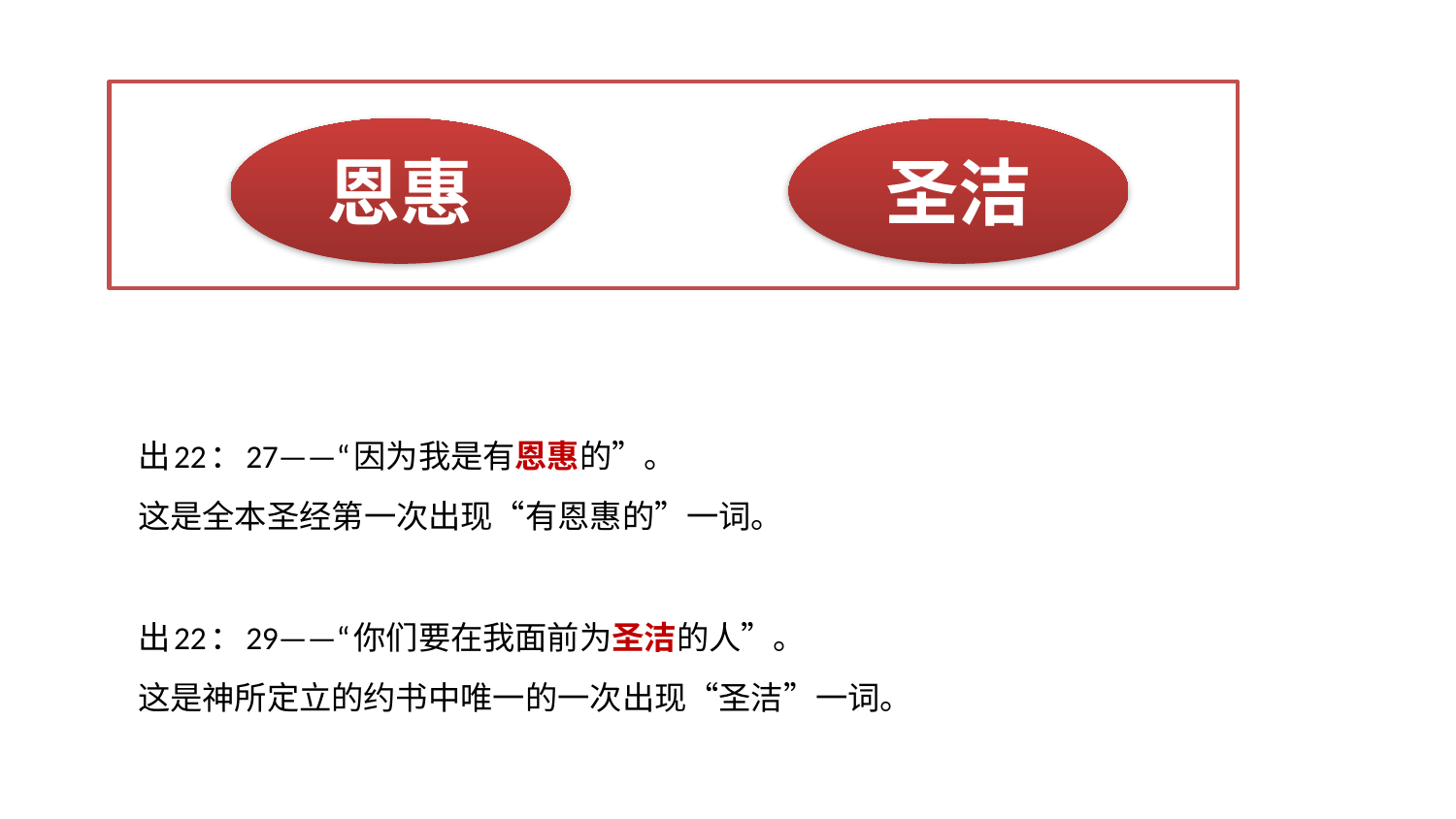

出22：27——“因为我是有恩惠的”。
这是全本圣经第一次出现“有恩惠的”一词。

出22：29——“你们要在我面前为圣洁的人”。
这是神所定立的约书中唯一的一次出现“圣洁”一词。

恩惠
圣洁